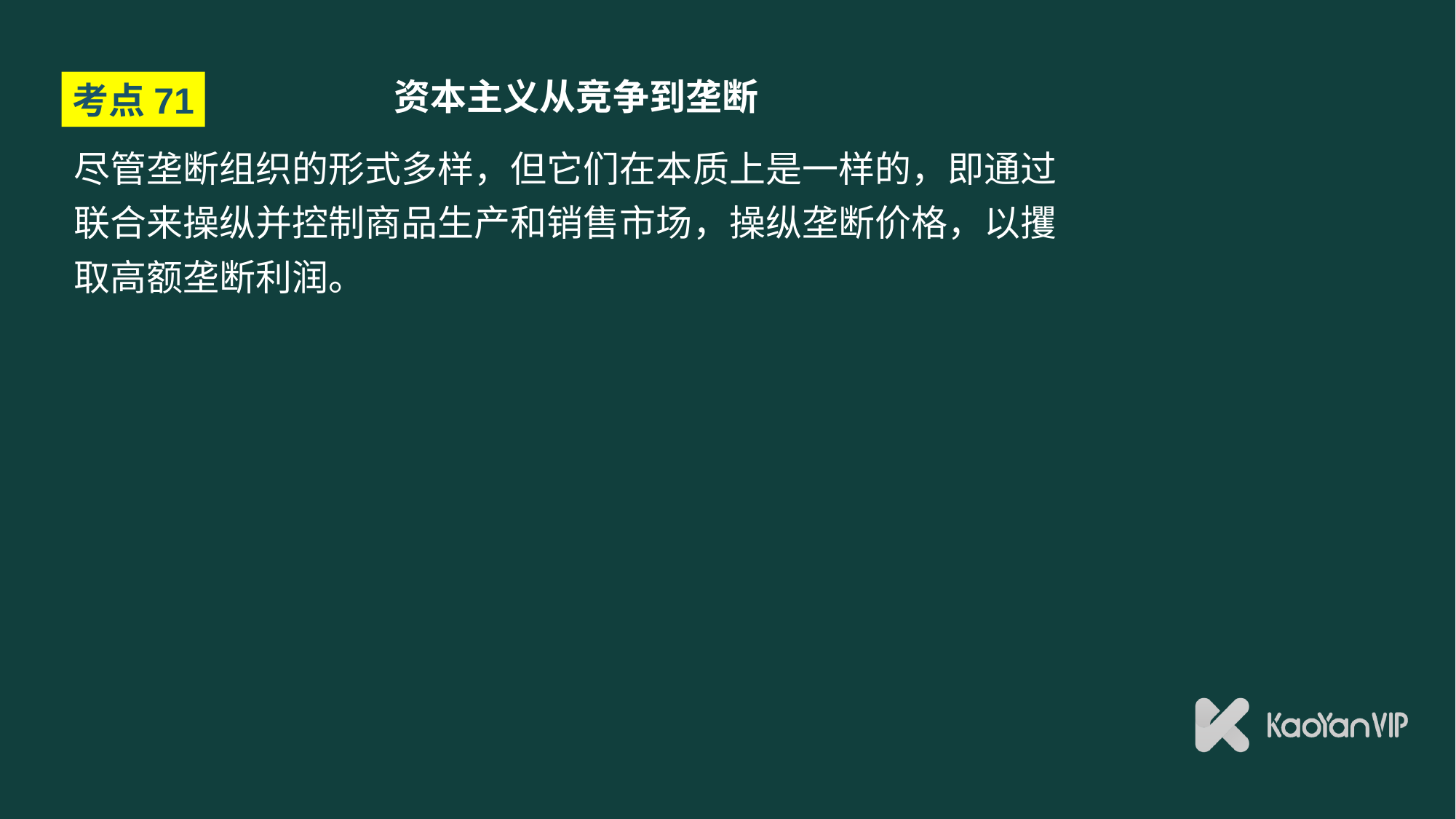

# 资本主义从竞争到垄断
考点71
尽管垄断组织的形式多样，但它们在本质上是一样的，即通过联合来操纵并控制商品生产和销售市场，操纵垄断价格，以攫取高额垄断利润。